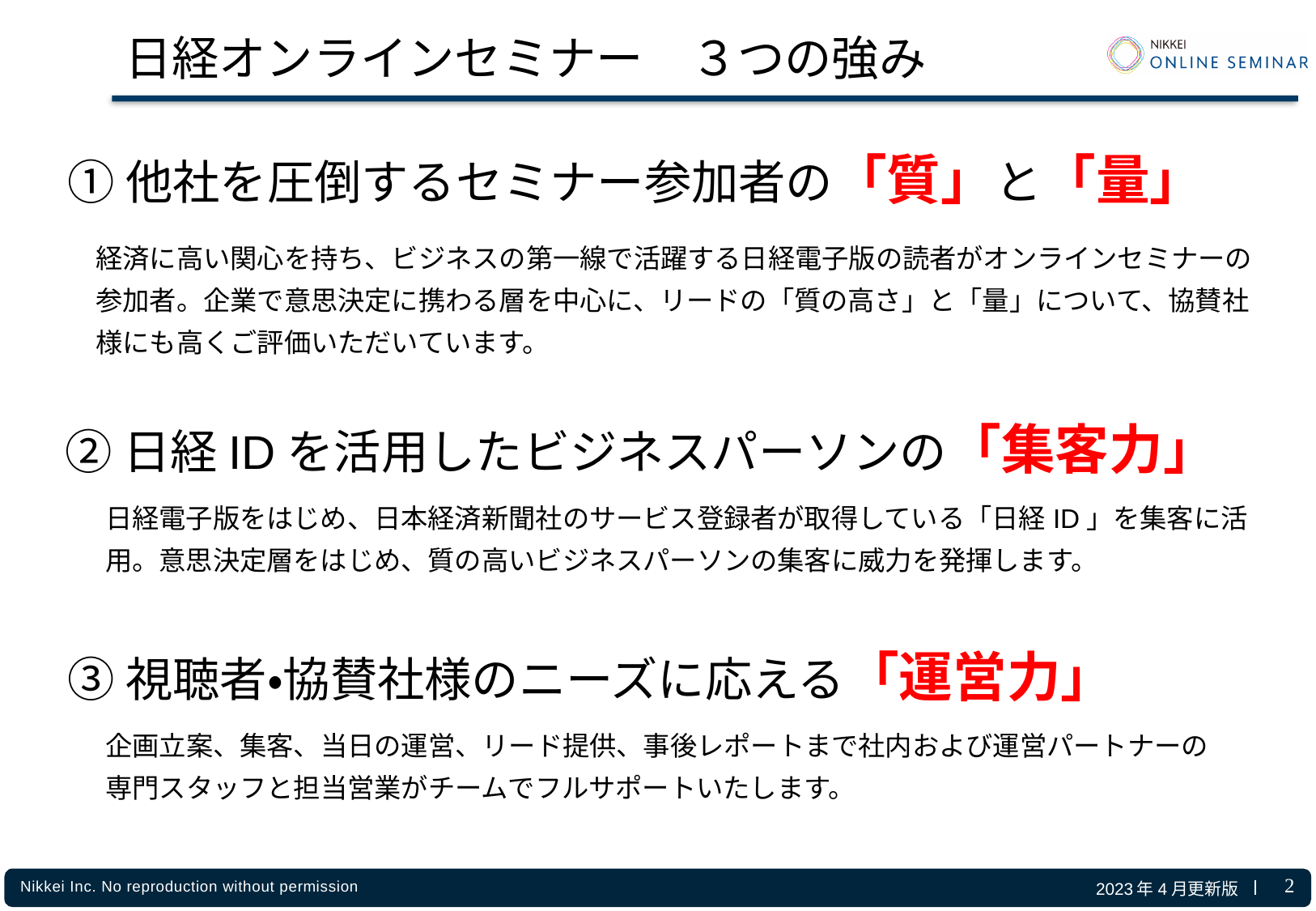

# 日経オンラインセミナー　３つの強み
①他社を圧倒するセミナー参加者の「質」と「量」
経済に高い関心を持ち、ビジネスの第一線で活躍する日経電子版の読者がオンラインセミナーの参加者。企業で意思決定に携わる層を中心に、リードの「質の高さ」と「量」について、協賛社様にも高くご評価いただいています。
②日経IDを活用したビジネスパーソンの「集客力」
日経電子版をはじめ、日本経済新聞社のサービス登録者が取得している「日経ID」を集客に活用。意思決定層をはじめ、質の高いビジネスパーソンの集客に威力を発揮します。
③視聴者・協賛社様のニーズに応える「運営力」
企画立案、集客、当日の運営、リード提供、事後レポートまで社内および運営パートナーの専門スタッフと担当営業がチームでフルサポートいたします。
2